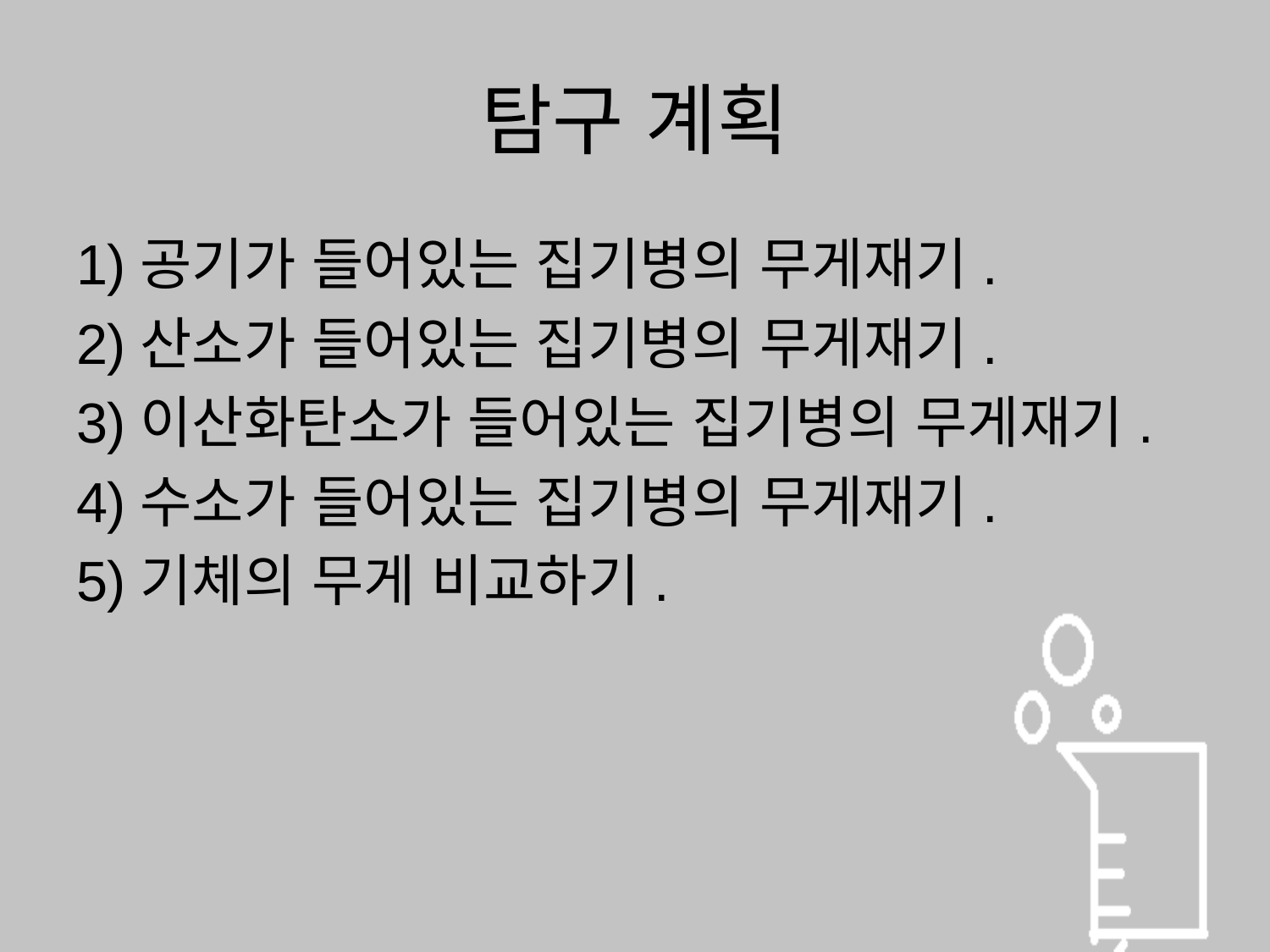

# 탐구 계획
1)공기가 들어있는 집기병의 무게재기.
2)산소가 들어있는 집기병의 무게재기.
3)이산화탄소가 들어있는 집기병의 무게재기.
4)수소가 들어있는 집기병의 무게재기.
5)기체의 무게 비교하기.